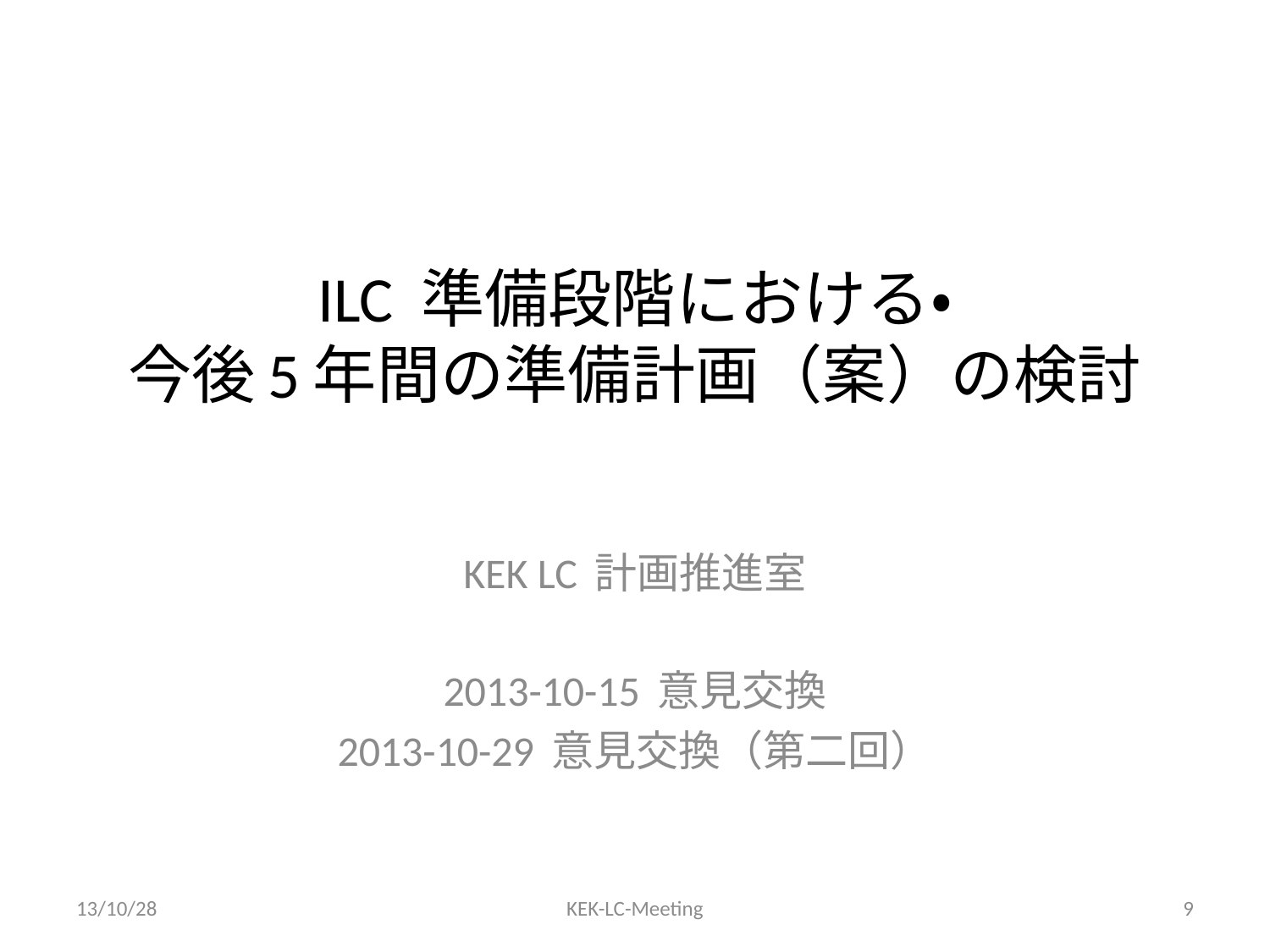

# ILC 準備段階における・ 今後5年間の準備計画（案）の検討
KEK LC 計画推進室

2013-10-15 意見交換
2013-10-29 意見交換（第二回）
13/10/28
KEK-LC-Meeting
9